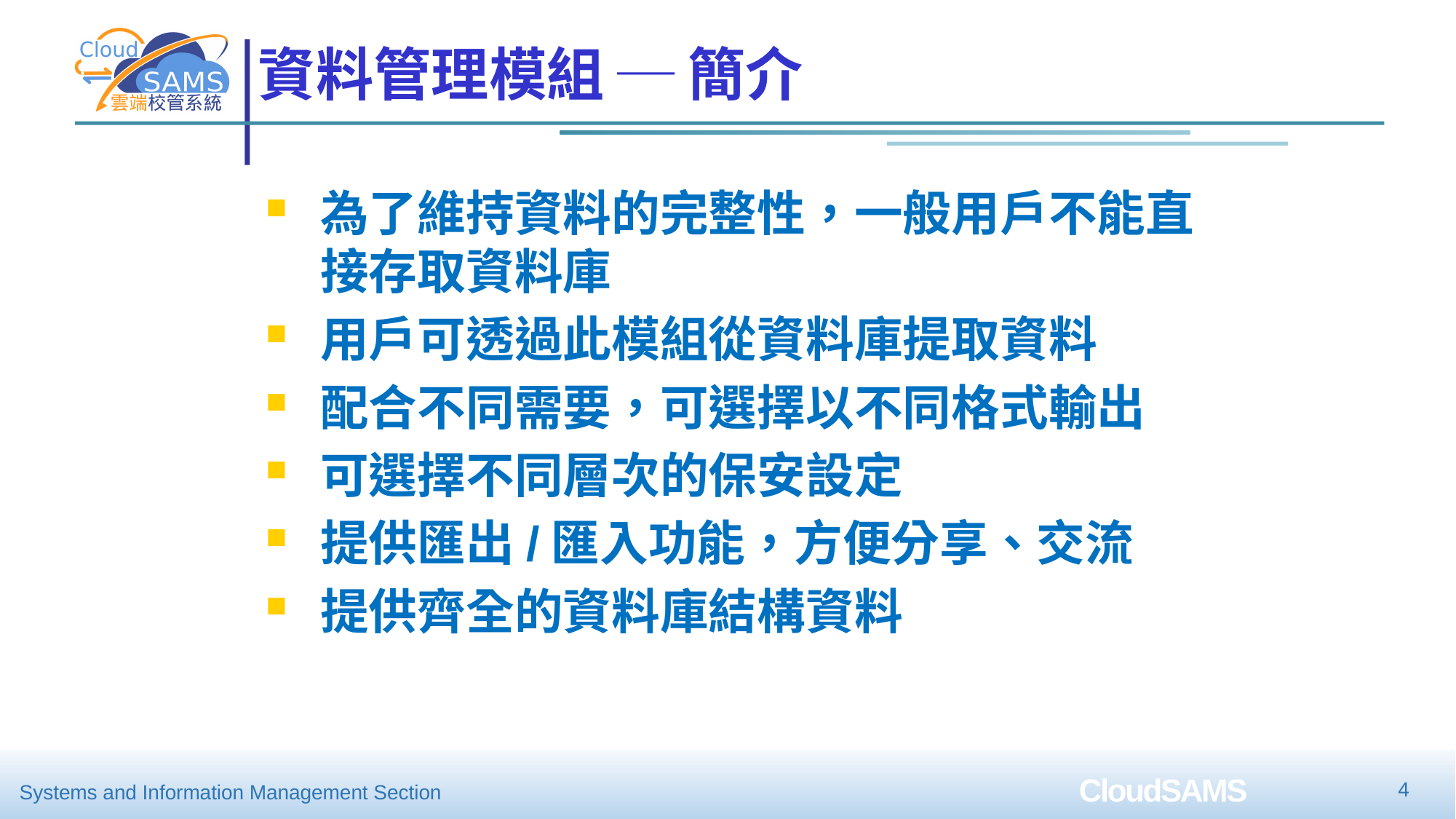

4
# 資料管理模組 ─ 簡介
為了維持資料的完整性，一般用戶不能直接存取資料庫
用戶可透過此模組從資料庫提取資料
配合不同需要，可選擇以不同格式輸出
可選擇不同層次的保安設定
提供匯出/匯入功能，方便分享、交流
提供齊全的資料庫結構資料